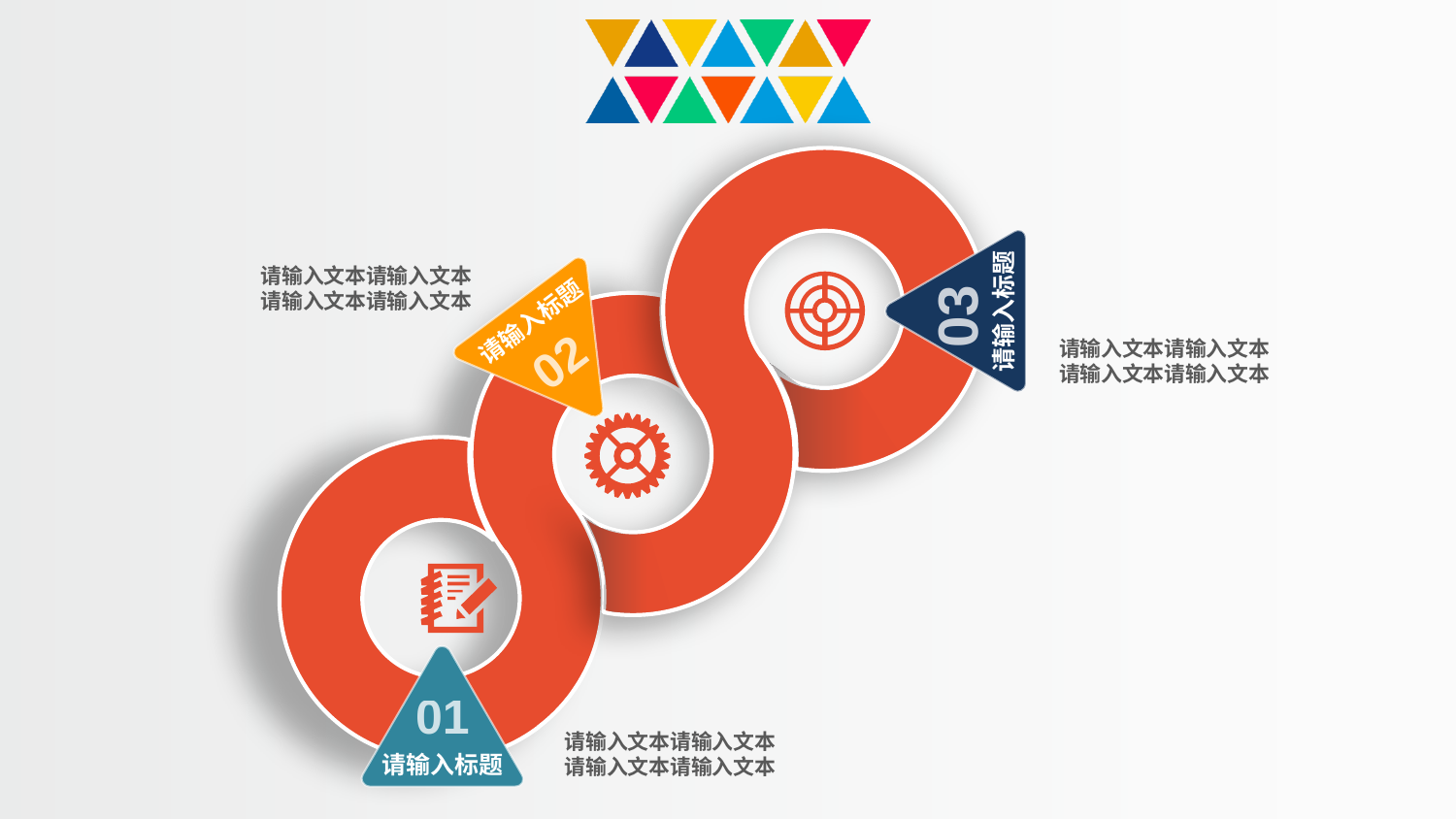

03
请输入标题
请输入文本请输入文本
请输入文本请输入文本

请输入标题
02
请输入文本请输入文本
请输入文本请输入文本

01
请输入标题
请输入文本请输入文本
请输入文本请输入文本